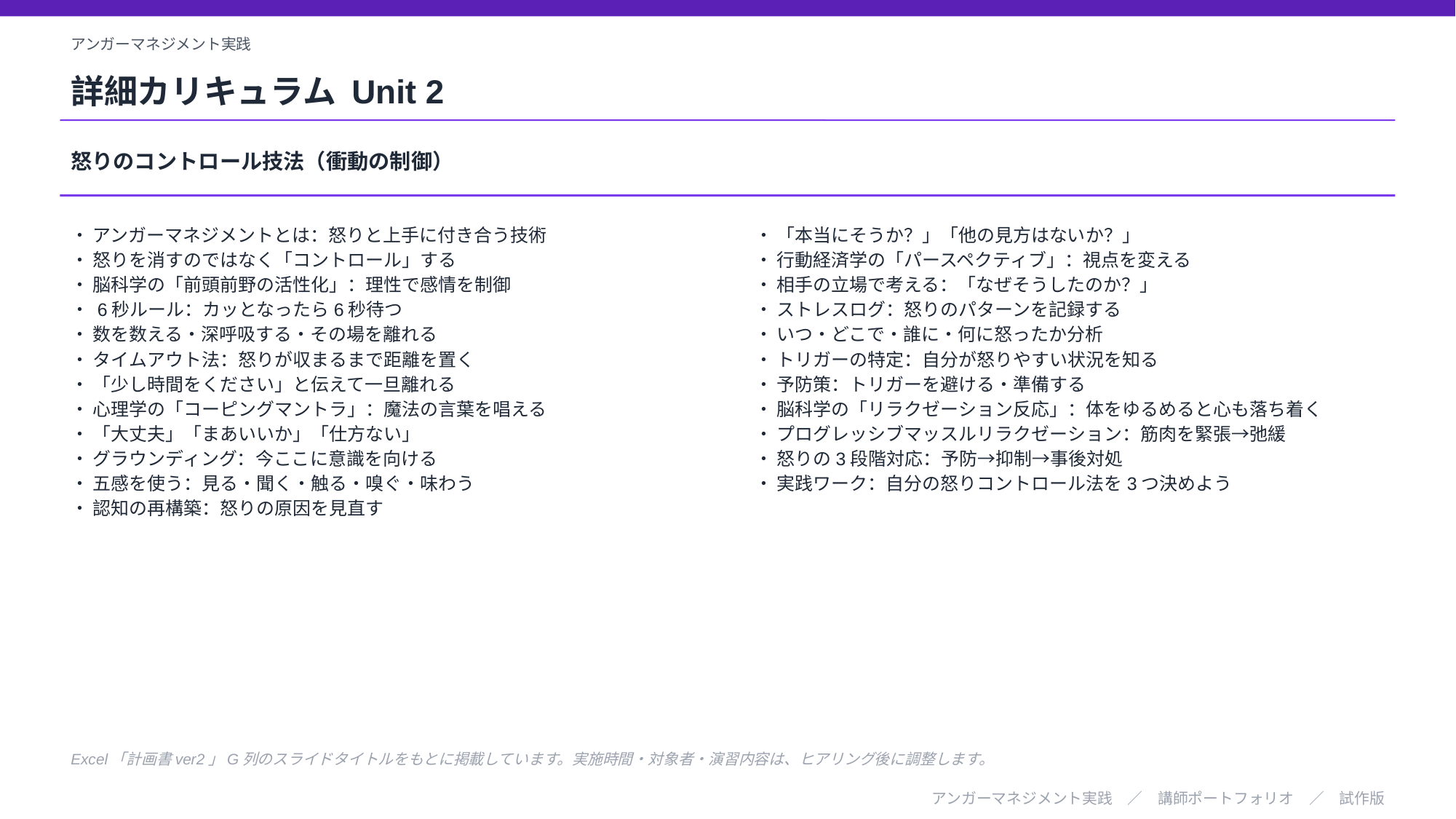

アンガーマネジメント実践
詳細カリキュラム Unit 2

怒りのコントロール技法（衝動の制御）

・ アンガーマネジメントとは：怒りと上手に付き合う技術
・ 怒りを消すのではなく「コントロール」する
・ 脳科学の「前頭前野の活性化」：理性で感情を制御
・ 6秒ルール：カッとなったら6秒待つ
・ 数を数える・深呼吸する・その場を離れる
・ タイムアウト法：怒りが収まるまで距離を置く
・ 「少し時間をください」と伝えて一旦離れる
・ 心理学の「コーピングマントラ」：魔法の言葉を唱える
・ 「大丈夫」「まあいいか」「仕方ない」
・ グラウンディング：今ここに意識を向ける
・ 五感を使う：見る・聞く・触る・嗅ぐ・味わう
・ 認知の再構築：怒りの原因を見直す
・ 「本当にそうか？」「他の見方はないか？」
・ 行動経済学の「パースペクティブ」：視点を変える
・ 相手の立場で考える：「なぜそうしたのか？」
・ ストレスログ：怒りのパターンを記録する
・ いつ・どこで・誰に・何に怒ったか分析
・ トリガーの特定：自分が怒りやすい状況を知る
・ 予防策：トリガーを避ける・準備する
・ 脳科学の「リラクゼーション反応」：体をゆるめると心も落ち着く
・ プログレッシブマッスルリラクゼーション：筋肉を緊張→弛緩
・ 怒りの3段階対応：予防→抑制→事後対処
・ 実践ワーク：自分の怒りコントロール法を3つ決めよう
Excel「計画書ver2」G列のスライドタイトルをもとに掲載しています。実施時間・対象者・演習内容は、ヒアリング後に調整します。
アンガーマネジメント実践　／　講師ポートフォリオ　／　試作版